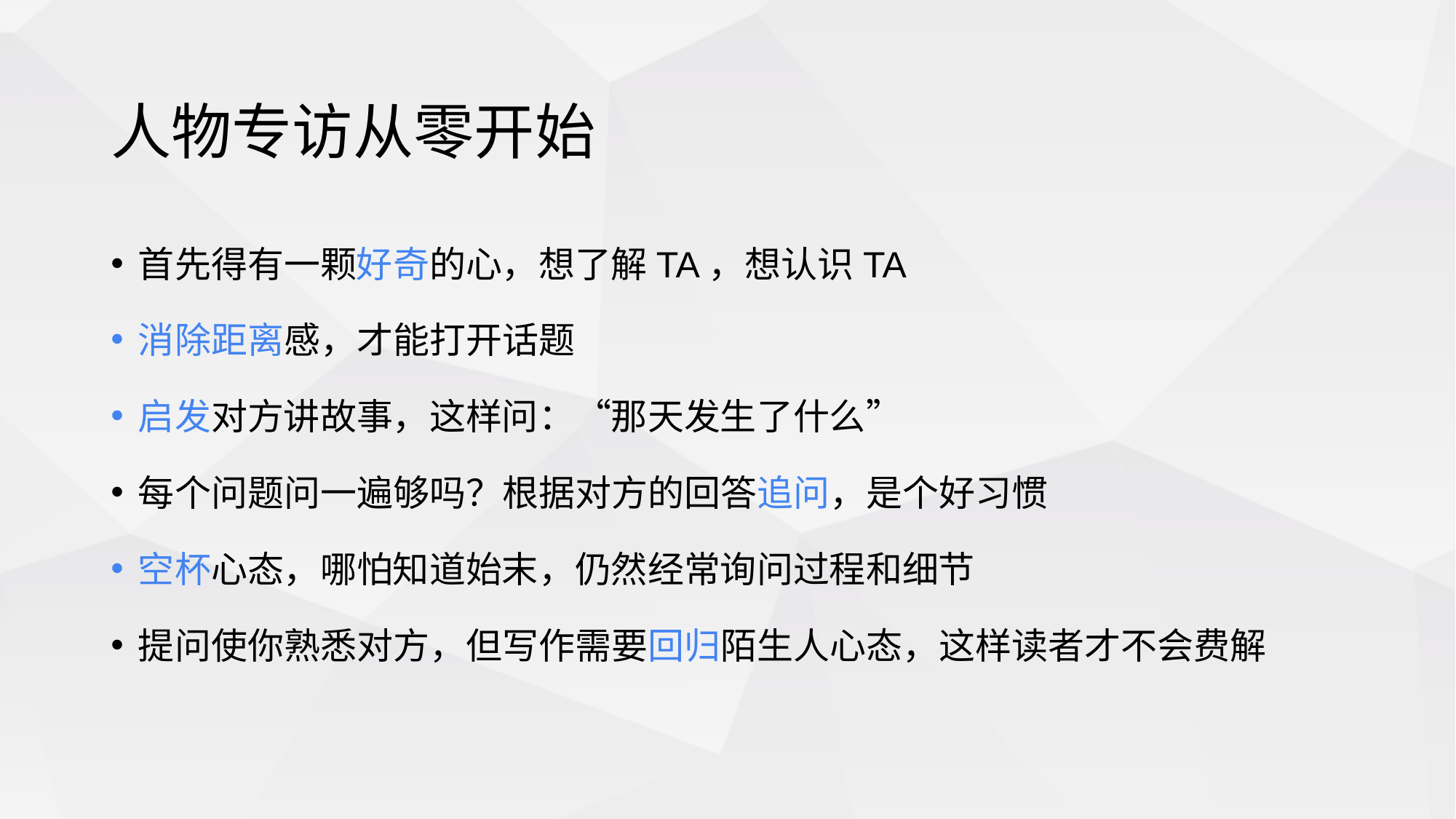

# 人物专访从零开始
首先得有一颗好奇的心，想了解TA，想认识TA
消除距离感，才能打开话题
启发对方讲故事，这样问：“那天发生了什么”
每个问题问一遍够吗？根据对方的回答追问，是个好习惯
空杯心态，哪怕知道始末，仍然经常询问过程和细节
提问使你熟悉对方，但写作需要回归陌生人心态，这样读者才不会费解